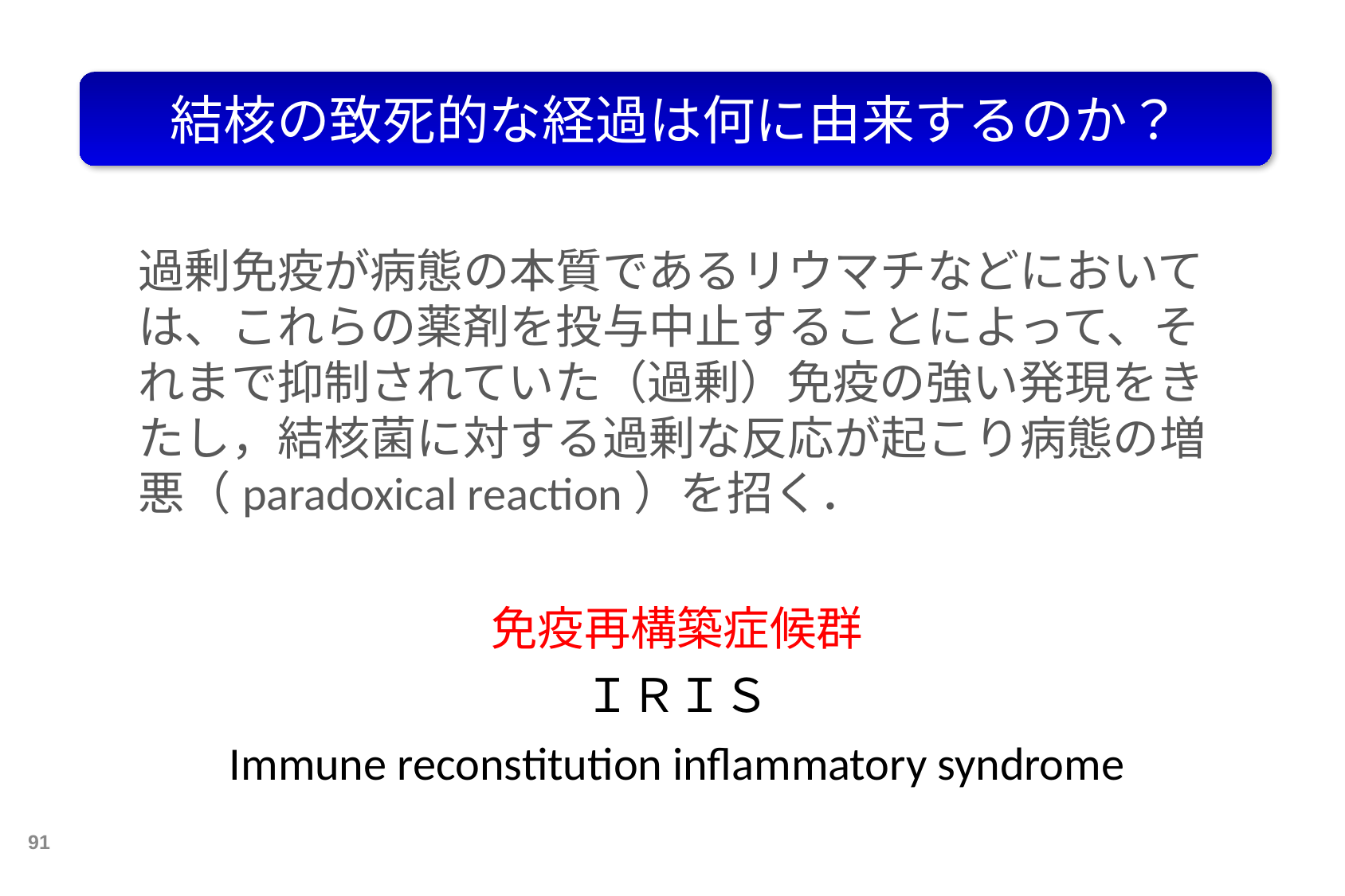

結核の致死的な経過は何に由来するのか？

過剰免疫が病態の本質であるリウマチなどにおいては、これらの薬剤を投与中止することによって、それまで抑制されていた（過剰）免疫の強い発現をきたし，結核菌に対する過剰な反応が起こり病態の増悪（paradoxical reaction）を招く．

免疫再構築症候群
ＩＲＩＳ
Immune reconstitution inflammatory syndrome
91